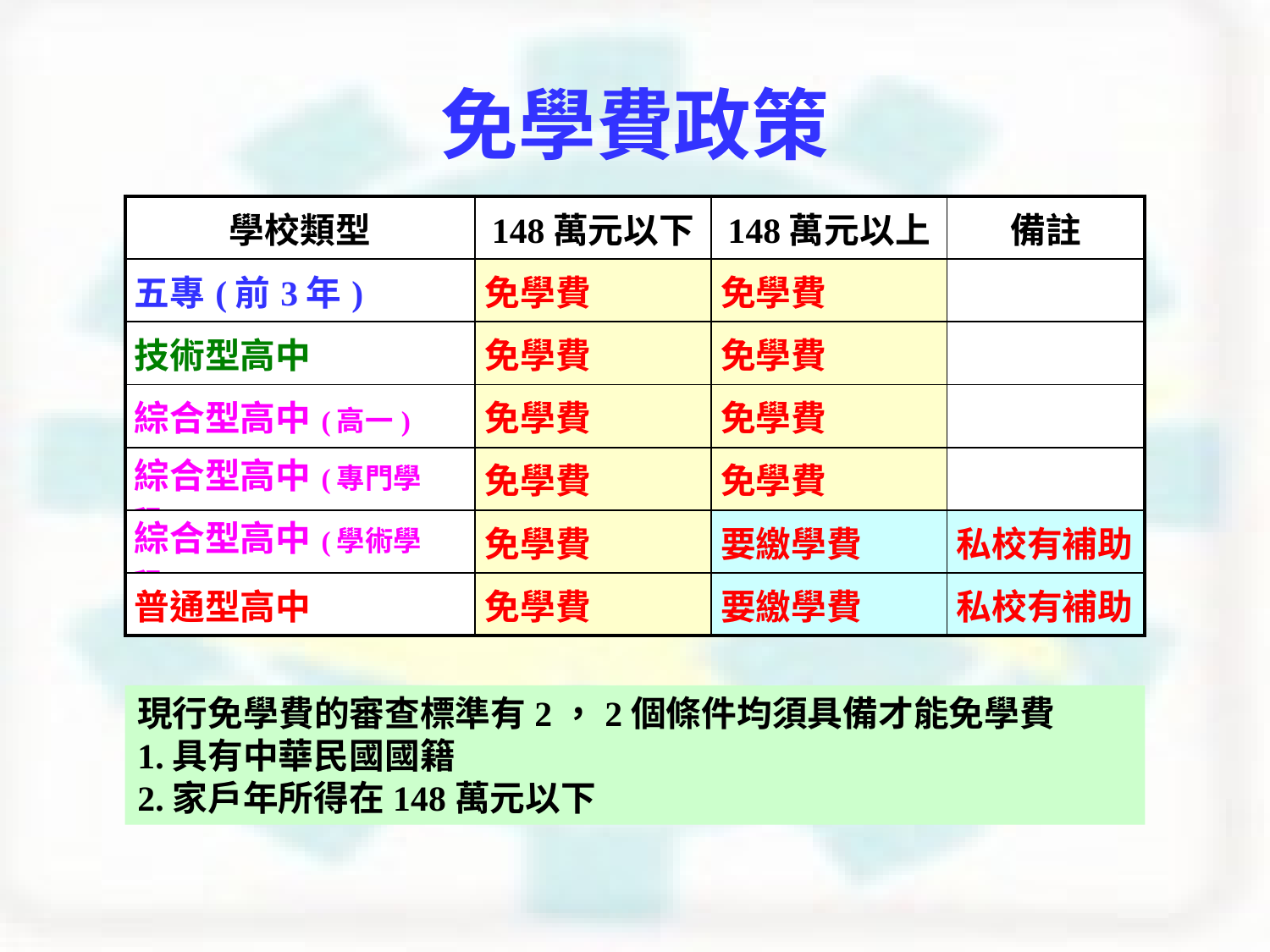

免學費政策
| 學校類型 | 148萬元以下 | 148萬元以上 | 備註 |
| --- | --- | --- | --- |
| 五專(前3年) | 免學費 | 免學費 |  |
| 技術型高中 | 免學費 | 免學費 |  |
| 綜合型高中(高一) | 免學費 | 免學費 |  |
| 綜合型高中(專門學程) | 免學費 | 免學費 |  |
| 綜合型高中(學術學程) | 免學費 | 要繳學費 | 私校有補助 |
| 普通型高中 | 免學費 | 要繳學費 | 私校有補助 |
現行免學費的審查標準有2，2個條件均須具備才能免學費
1.具有中華民國國籍
2.家戶年所得在148萬元以下